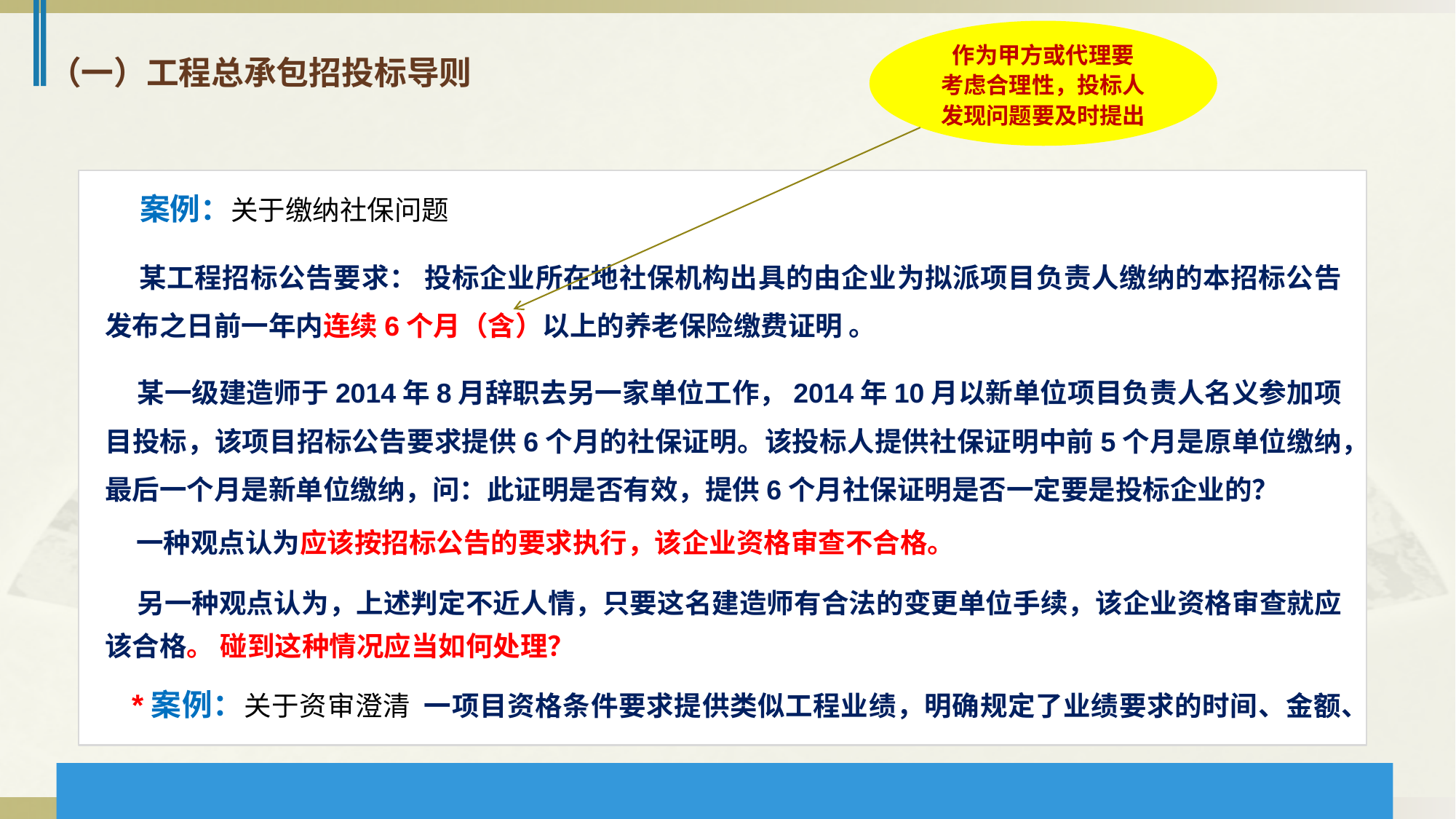

作为甲方或代理要
考虑合理性，投标人发现问题要及时提出
（一）工程总承包招投标导则

    案例：关于缴纳社保问题
    某工程招标公告要求： 投标企业所在地社保机构出具的由企业为拟派项目负责人缴纳的本招标公告发布之日前一年内连续6个月（含）以上的养老保险缴费证明 。
    某一级建造师于2014年8月辞职去另一家单位工作，2014年10月以新单位项目负责人名义参加项目投标，该项目招标公告要求提供6个月的社保证明。该投标人提供社保证明中前5个月是原单位缴纳，最后一个月是新单位缴纳，问：此证明是否有效，提供6个月社保证明是否一定要是投标企业的？
    一种观点认为应该按招标公告的要求执行，该企业资格审查不合格。
    另一种观点认为，上述判定不近人情，只要这名建造师有合法的变更单位手续，该企业资格审查就应该合格。 碰到这种情况应当如何处理？
   *案例：关于资审澄清  一项目资格条件要求提供类似工程业绩，明确规定了业绩要求的时间、金额、